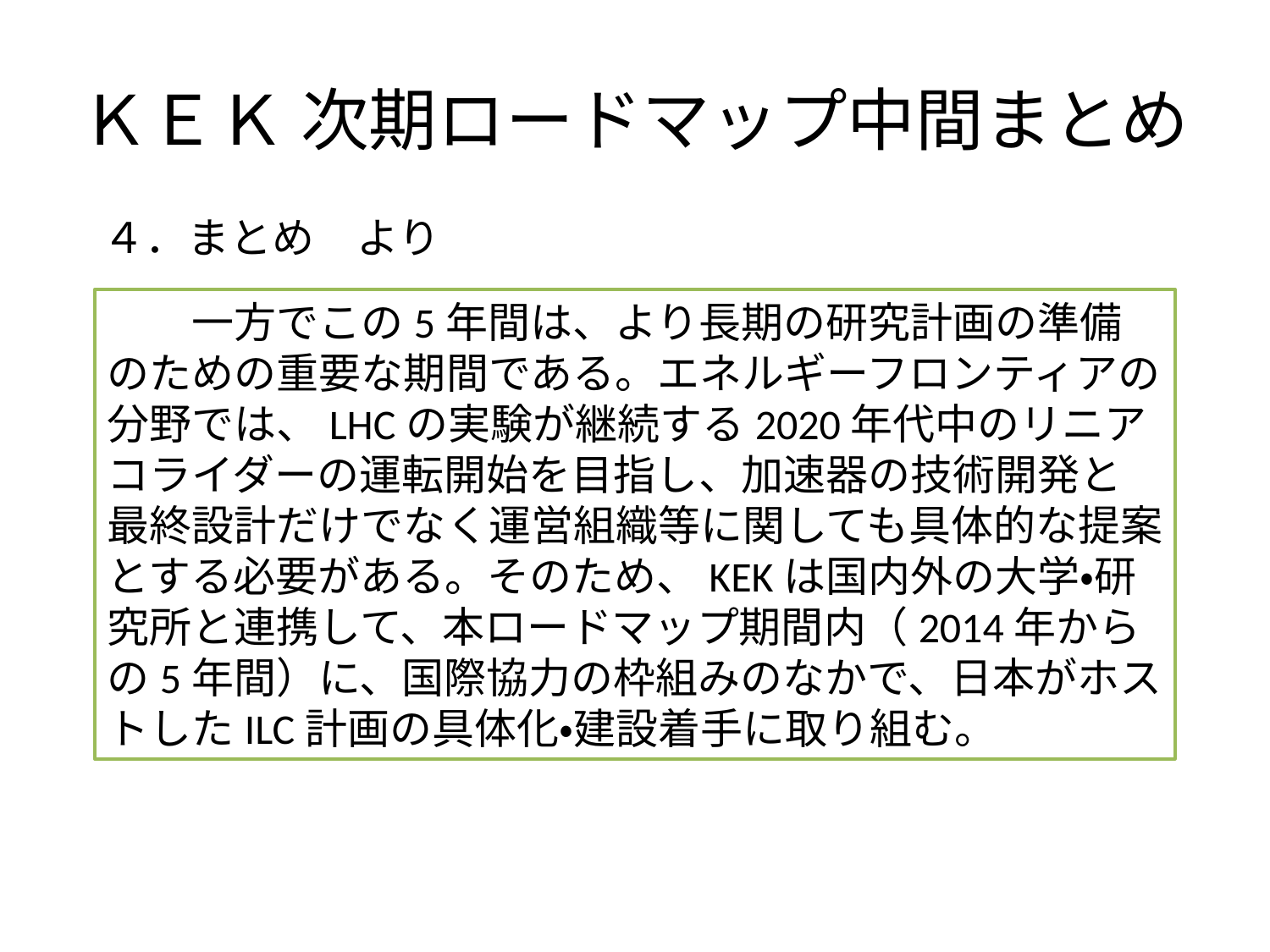

# ＫＥＫ 次期ロードマップ中間まとめ
４．まとめ　より
　　一方でこの5年間は、より長期の研究計画の準備のための重要な期間である。エネルギーフロンティアの分野では、LHCの実験が継続する2020年代中のリニアコライダーの運転開始を目指し、加速器の技術開発と最終設計だけでなく運営組織等に関しても具体的な提案とする必要がある。そのため、KEKは国内外の大学・研究所と連携して、本ロードマップ期間内（2014年からの5年間）に、国際協力の枠組みのなかで、日本がホストしたILC計画の具体化・建設着手に取り組む。